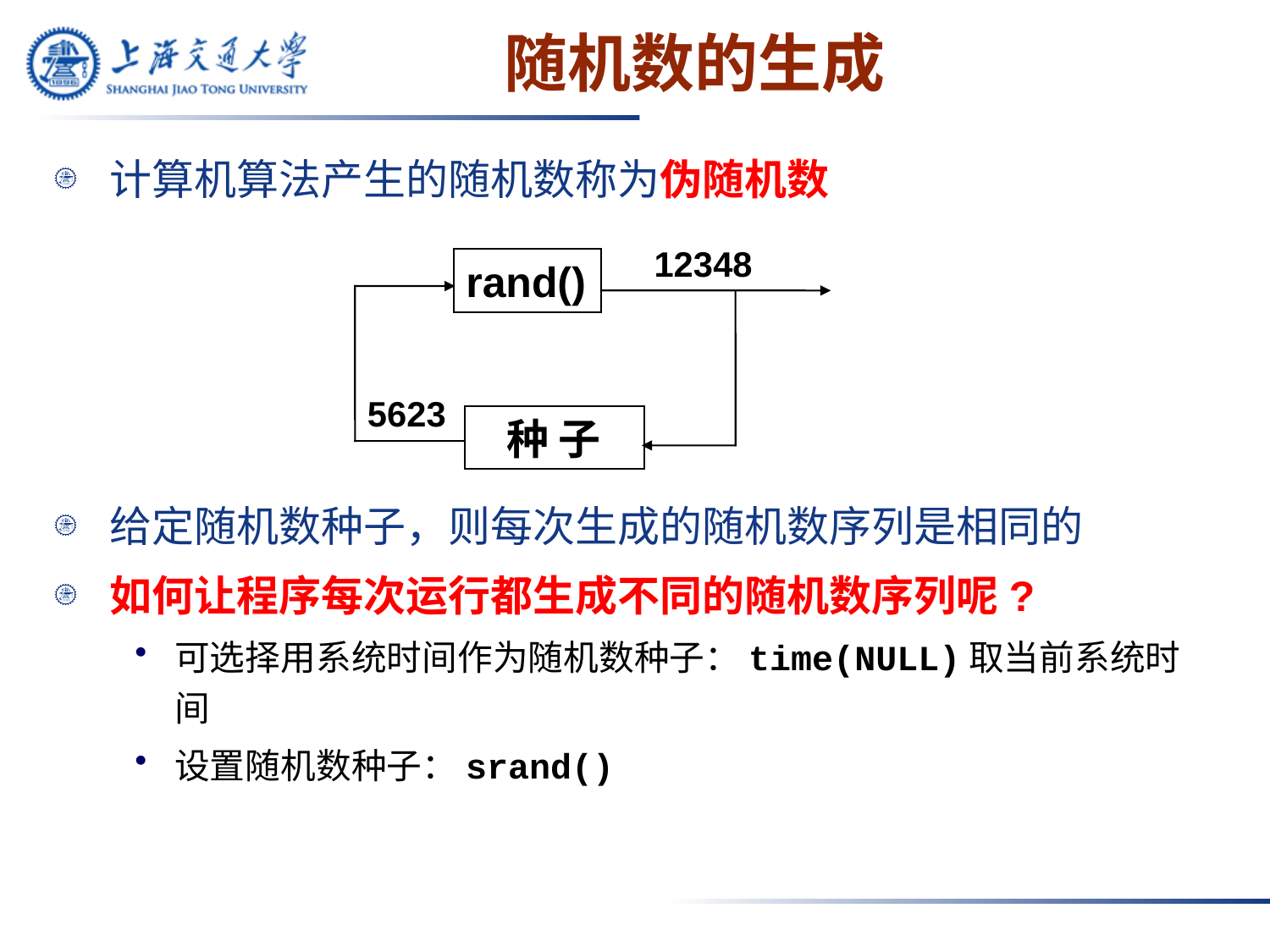

# 随机数的生成
计算机算法产生的随机数称为伪随机数

给定随机数种子，则每次生成的随机数序列是相同的
如何让程序每次运行都生成不同的随机数序列呢?
可选择用系统时间作为随机数种子：time(NULL)取当前系统时间
设置随机数种子：srand()
12348
rand()

5623
  种 子